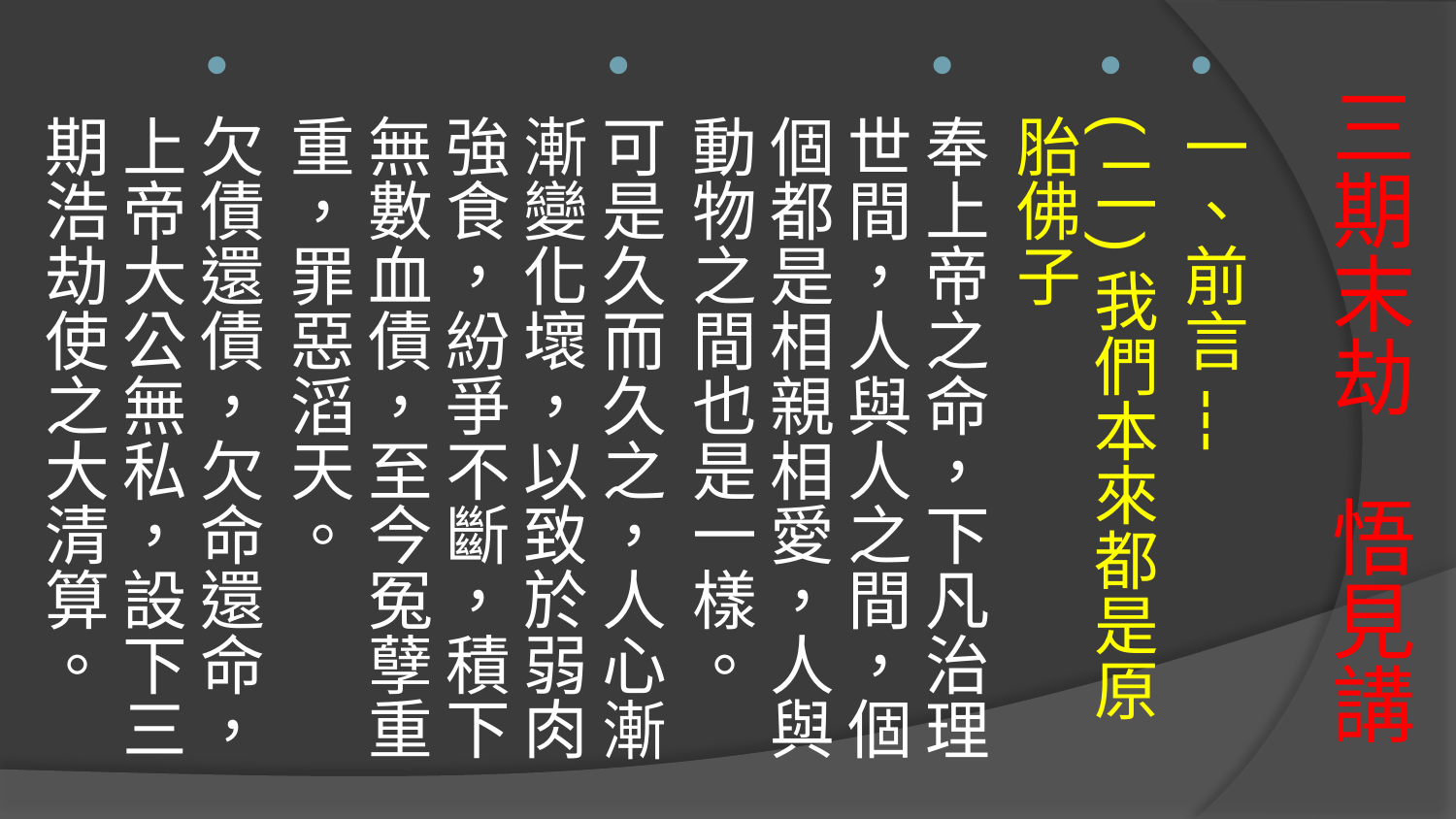

一、前言---
(二)我們本來都是原胎佛子
奉上帝之命，下凡治理世間，人與人之間，個個都是相親相愛，人與動物之間也是一樣。
可是久而久之，人心漸漸變化壞，以致於弱肉強食，紛爭不斷，積下無數血債，至今冤孽重重，罪惡滔天。
欠債還債，欠命還命，上帝大公無私，設下三期浩劫使之大清算。
# 三期末劫    悟見講